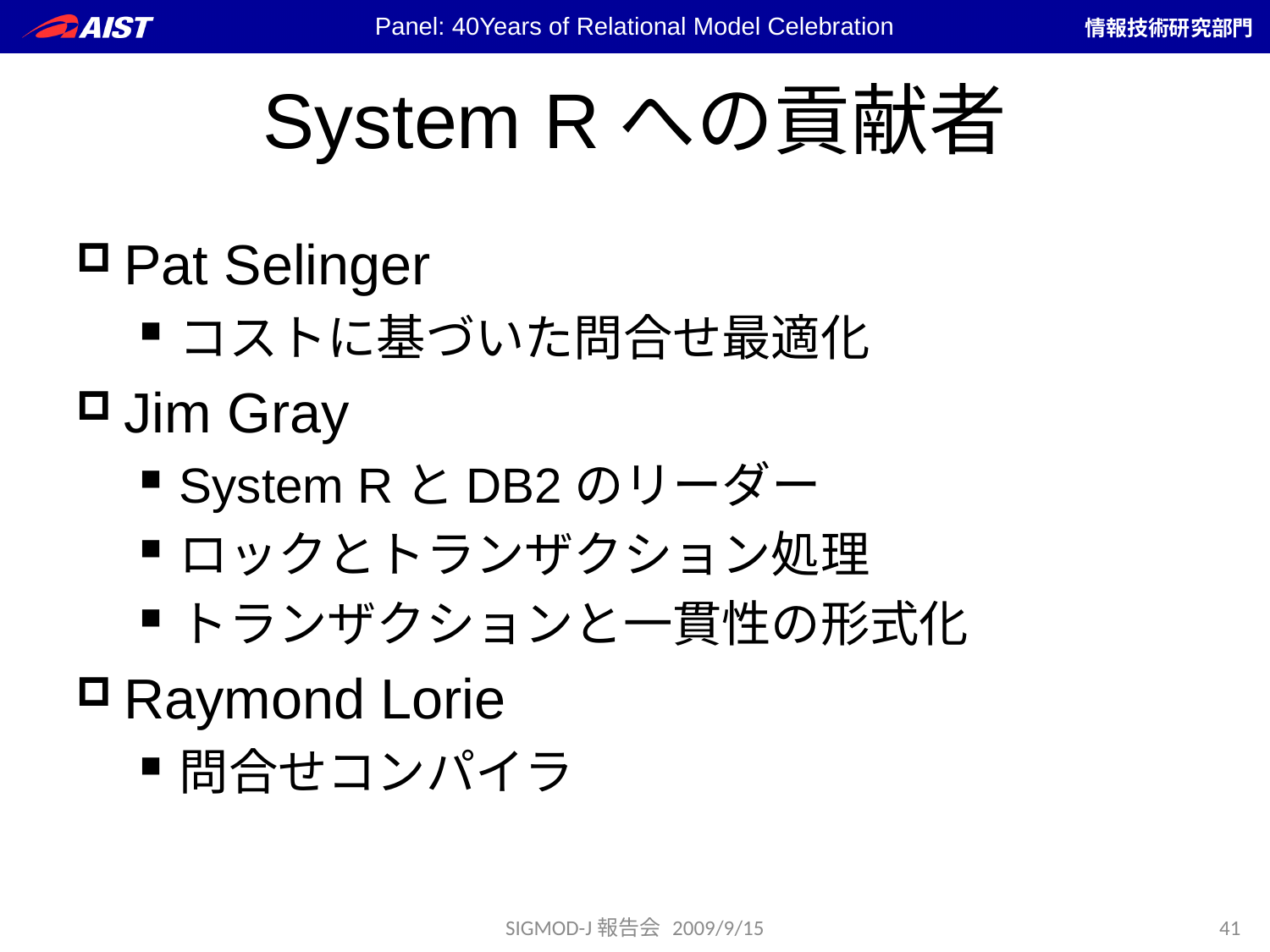

Panel: 40Years of Relational Model Celebration
# System Rへの貢献者
Pat Selinger
コストに基づいた問合せ最適化
Jim Gray
System RとDB2のリーダー
ロックとトランザクション処理
トランザクションと一貫性の形式化
Raymond Lorie
問合せコンパイラ

SIGMOD-J報告会 2009/9/15
41